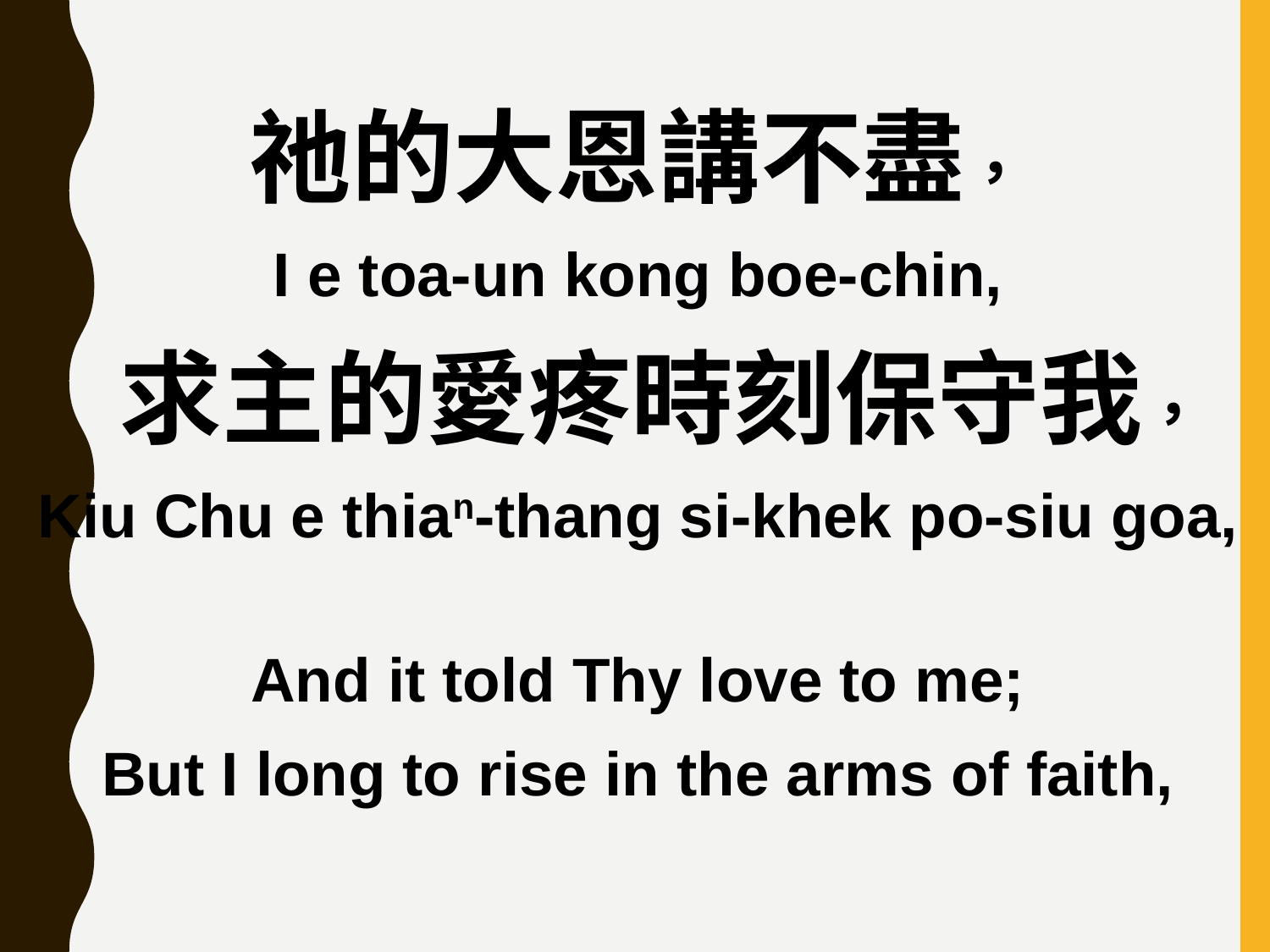

祂的大恩講不盡，
I e toa-un kong boe-chin,
 求主的愛疼時刻保守我，
Kiu Chu e thian-thang si-khek po-siu goa,

And it told Thy love to me;
But I long to rise in the arms of faith,